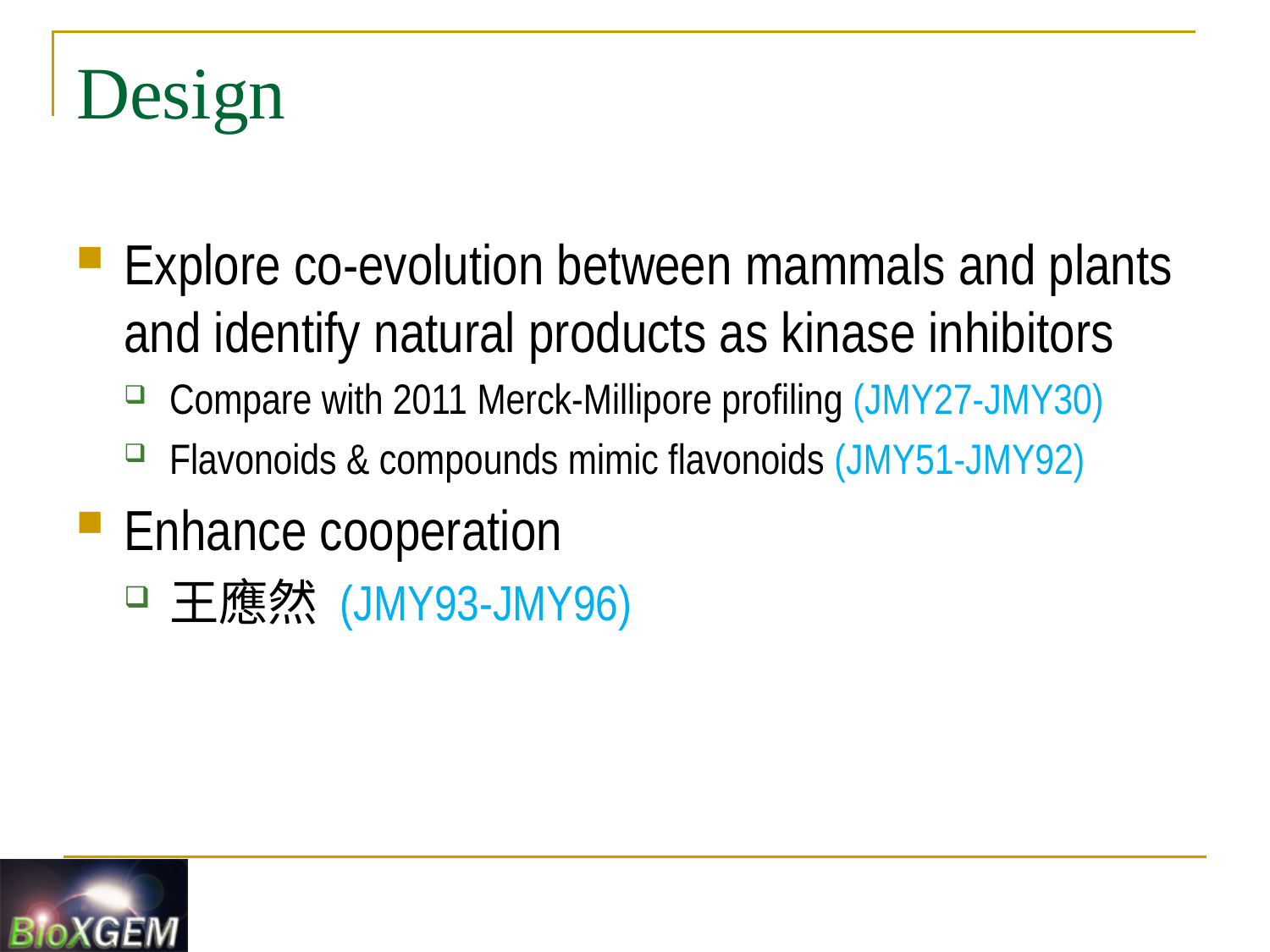

# Design
Explore co-evolution between mammals and plants and identify natural products as kinase inhibitors
Compare with 2011 Merck-Millipore profiling (JMY27-JMY30)
Flavonoids & compounds mimic flavonoids (JMY51-JMY92)
Enhance cooperation
王應然 (JMY93-JMY96)